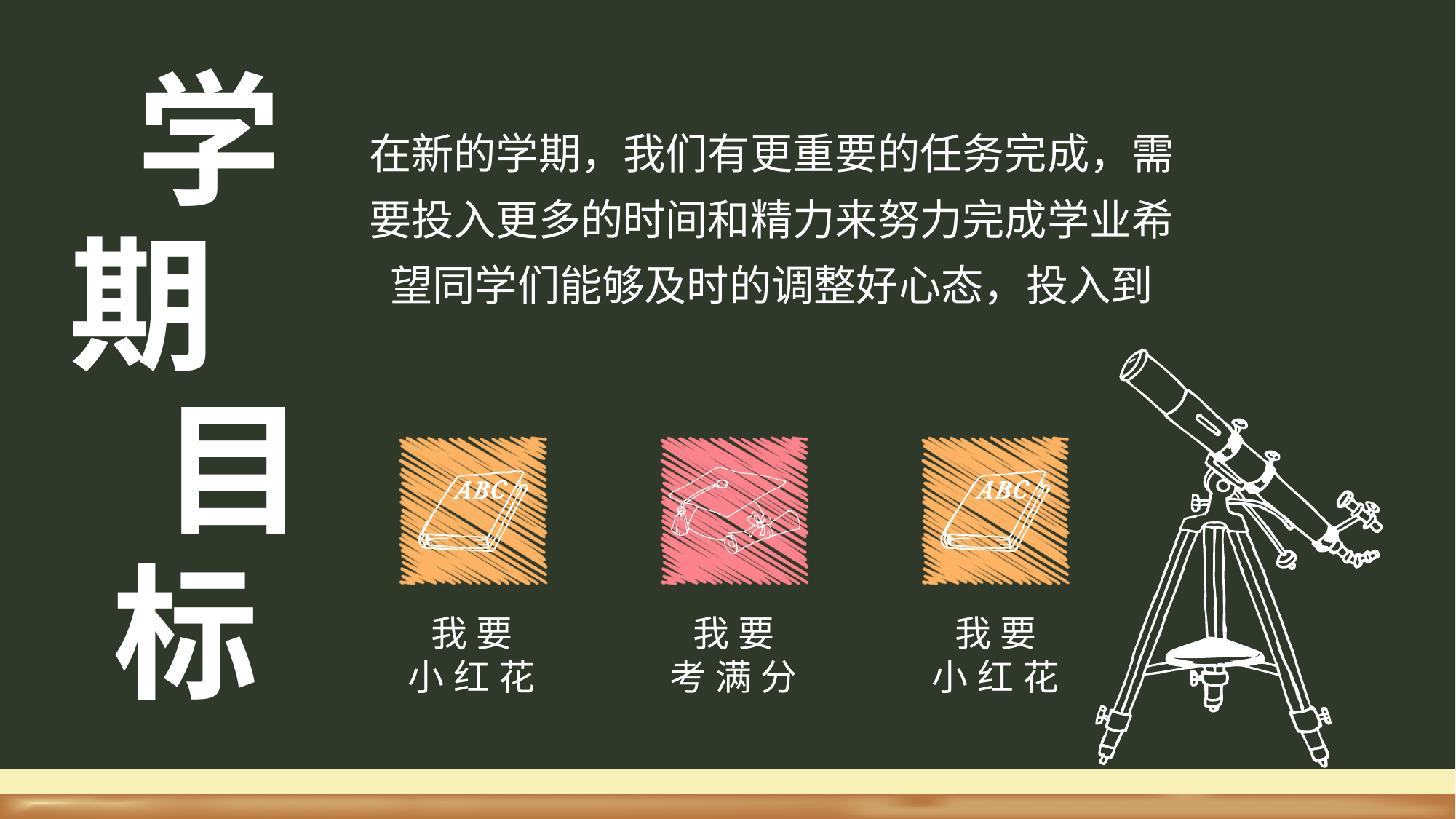

学
在新的学期，我们有更重要的任务完成，需要投入更多的时间和精力来努力完成学业希望同学们能够及时的调整好心态，投入到
期

目

标
我要
小红花
我要
考满分
我要
小红花